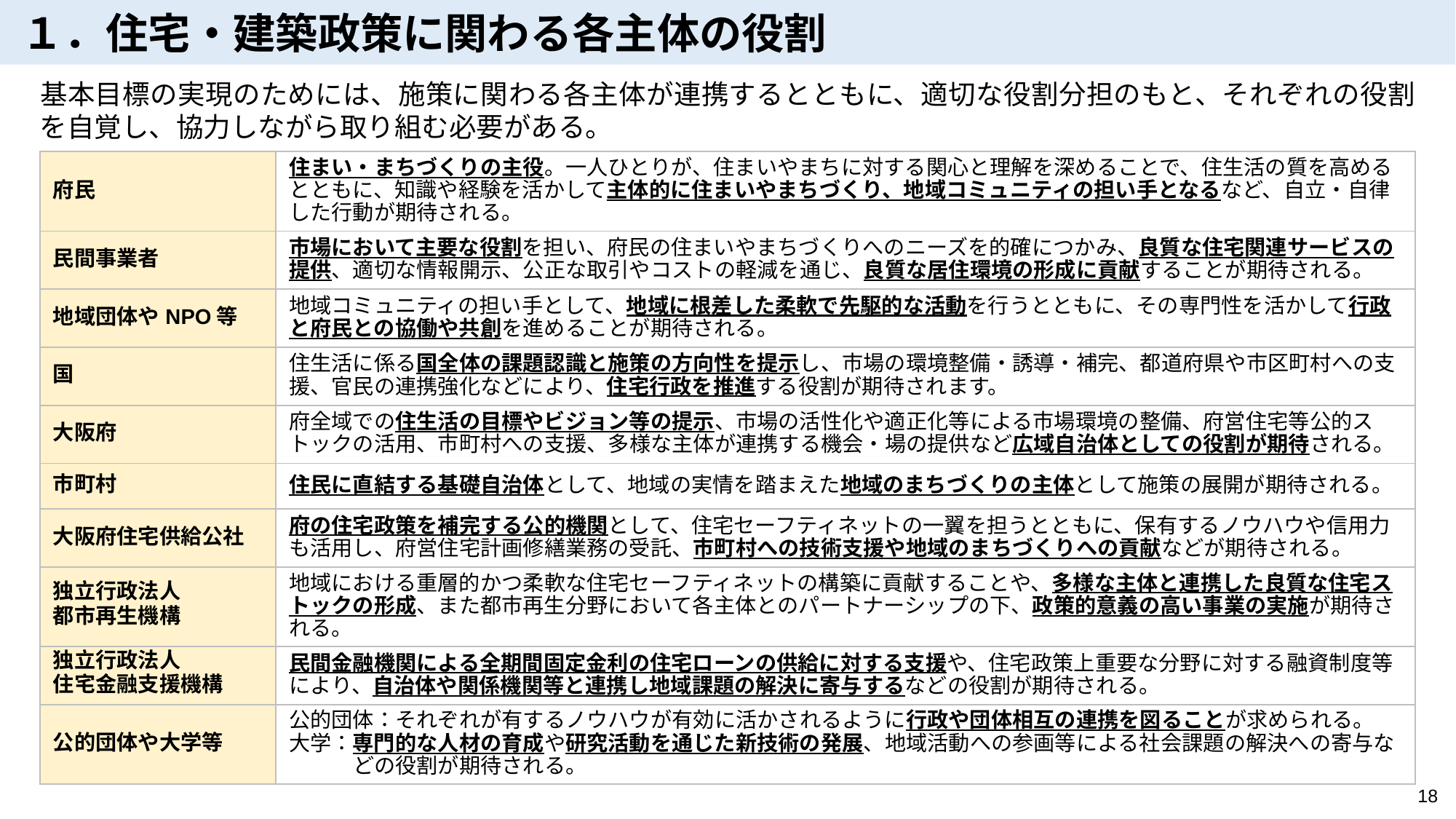

１．住宅・建築政策に関わる各主体の役割
基本目標の実現のためには、施策に関わる各主体が連携するとともに、適切な役割分担のもと、それぞれの役割を自覚し、協力しながら取り組む必要がある。
| 府民 | 住まい・まちづくりの主役。一人ひとりが、住まいやまちに対する関心と理解を深めることで、住生活の質を高めるとともに、知識や経験を活かして主体的に住まいやまちづくり、地域コミュニティの担い手となるなど、自立・自律した行動が期待される。 |
| --- | --- |
| 民間事業者 | 市場において主要な役割を担い、府民の住まいやまちづくりへのニーズを的確につかみ、良質な住宅関連サービスの提供、適切な情報開示、公正な取引やコストの軽減を通じ、良質な居住環境の形成に貢献することが期待される。 |
| 地域団体やNPO等 | 地域コミュニティの担い手として、地域に根差した柔軟で先駆的な活動を行うとともに、その専門性を活かして行政と府民との協働や共創を進めることが期待される。 |
| 国 | 住生活に係る国全体の課題認識と施策の方向性を提示し、市場の環境整備・誘導・補完、都道府県や市区町村への支援、官民の連携強化などにより、住宅行政を推進する役割が期待されます。 |
| 大阪府 | 府全域での住生活の目標やビジョン等の提示、市場の活性化や適正化等による市場環境の整備、府営住宅等公的ストックの活用、市町村への支援、多様な主体が連携する機会・場の提供など広域自治体としての役割が期待される。 |
| 市町村 | 住民に直結する基礎自治体として、地域の実情を踏まえた地域のまちづくりの主体として施策の展開が期待される。 |
| 大阪府住宅供給公社 | 府の住宅政策を補完する公的機関として、住宅セーフティネットの一翼を担うとともに、保有するノウハウや信用力も活用し、府営住宅計画修繕業務の受託、市町村への技術支援や地域のまちづくりへの貢献などが期待される。 |
| 独立行政法人 都市再生機構 | 地域における重層的かつ柔軟な住宅セーフティネットの構築に貢献することや、多様な主体と連携した良質な住宅ストックの形成、また都市再生分野において各主体とのパートナーシップの下、政策的意義の高い事業の実施が期待される。 |
| 独立行政法人 住宅金融支援機構 | 民間金融機関による全期間固定金利の住宅ローンの供給に対する支援や、住宅政策上重要な分野に対する融資制度等により、自治体や関係機関等と連携し地域課題の解決に寄与するなどの役割が期待される。 |
| 公的団体や大学等 | 公的団体：それぞれが有するノウハウが有効に活かされるように行政や団体相互の連携を図ることが求められる。 大学：専門的な人材の育成や研究活動を通じた新技術の発展、地域活動への参画等による社会課題の解決への寄与などの役割が期待される。 |
18